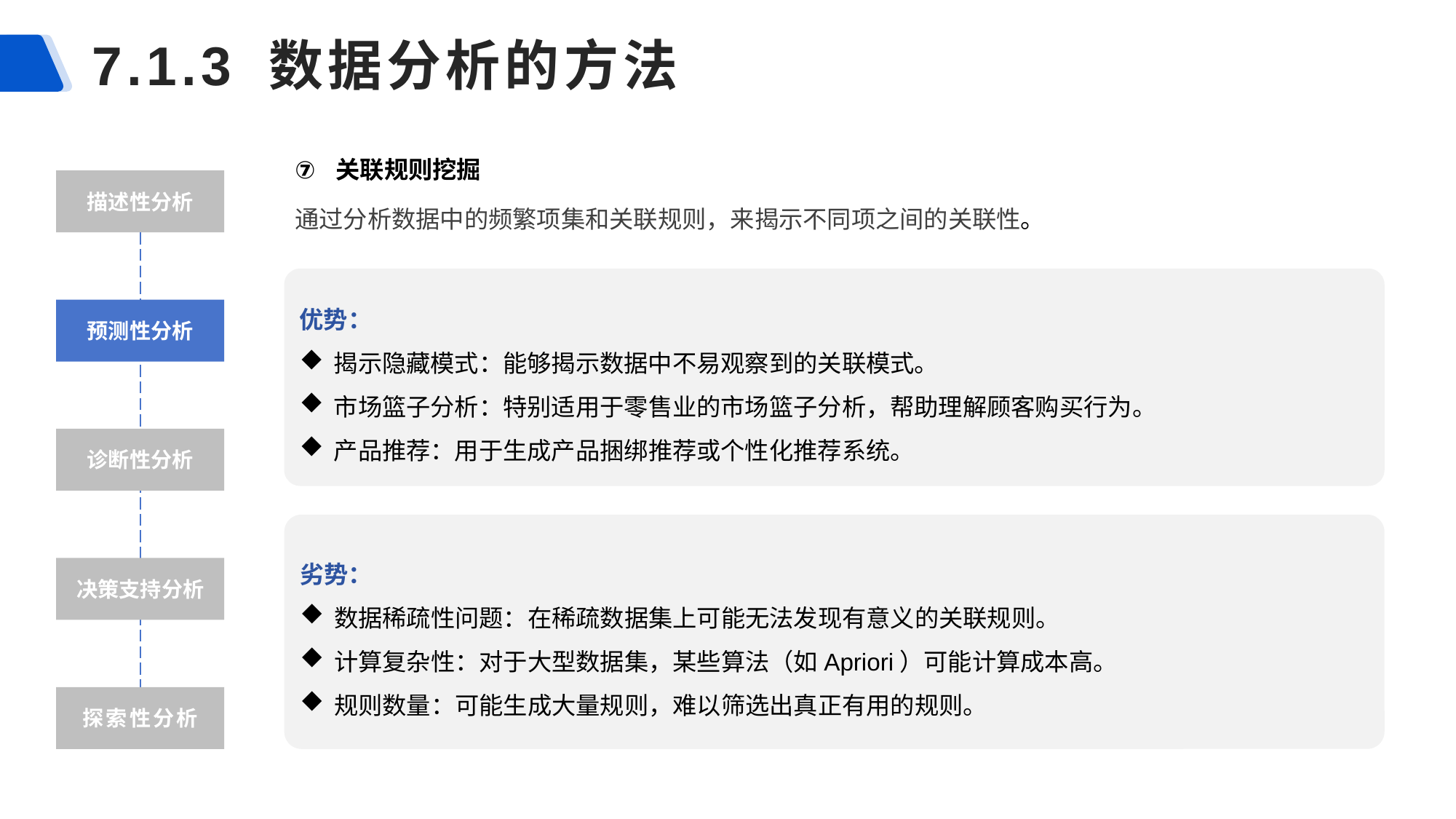

# 7.1.3 数据分析的方法
关联规则挖掘
通过分析数据中的频繁项集和关联规则，来揭示不同项之间的关联性。
描述性分析
优势：
揭示隐藏模式：能够揭示数据中不易观察到的关联模式。
市场篮子分析：特别适用于零售业的市场篮子分析，帮助理解顾客购买行为。
产品推荐：用于生成产品捆绑推荐或个性化推荐系统。
预测性分析
诊断性分析
劣势：
数据稀疏性问题：在稀疏数据集上可能无法发现有意义的关联规则。
计算复杂性：对于大型数据集，某些算法（如Apriori）可能计算成本高。
规则数量：可能生成大量规则，难以筛选出真正有用的规则。
决策支持分析
探索性分析